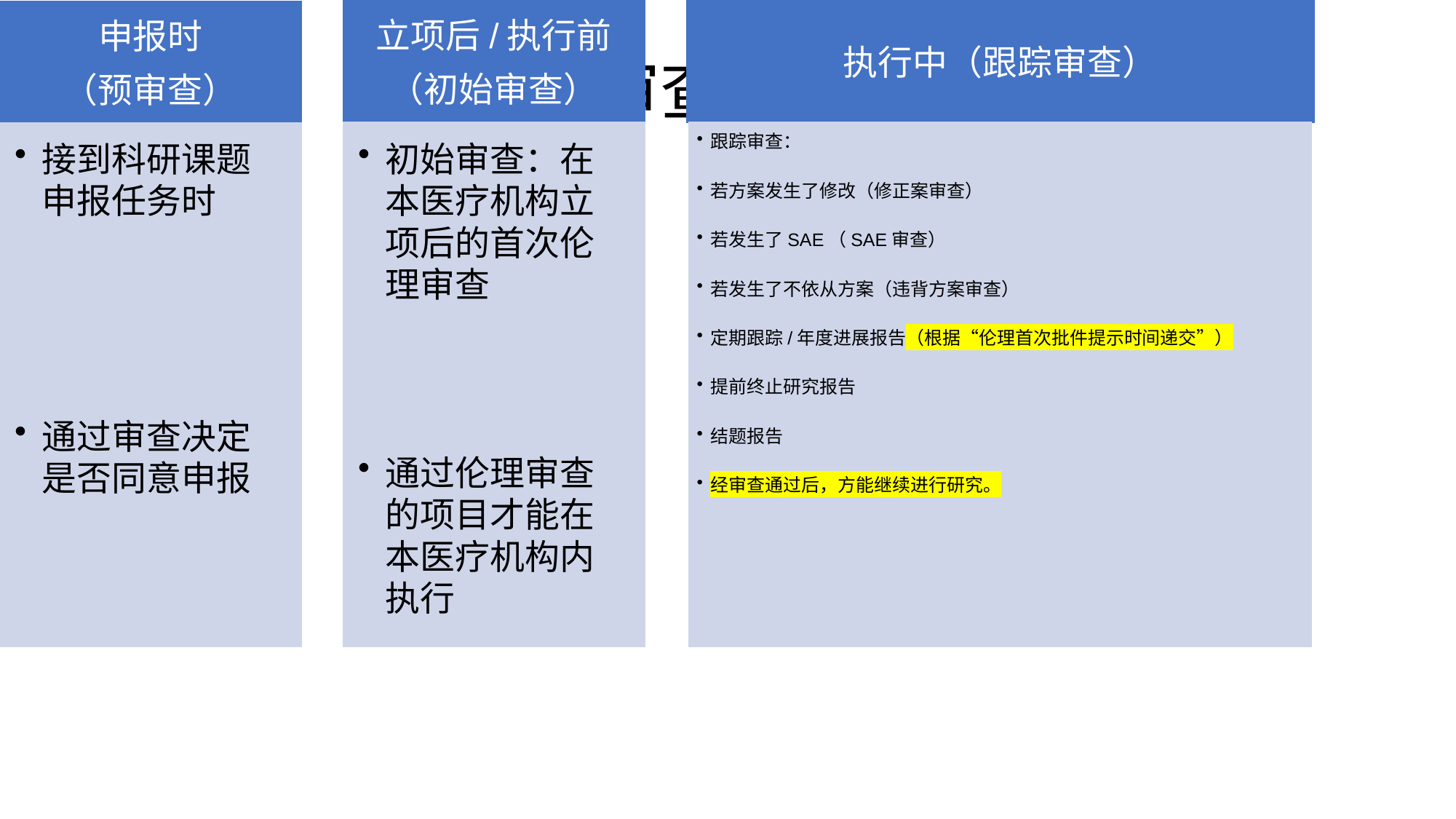

# 伦理审查的时间点
申报时
（预审查）
接到科研课题申报任务时

通过审查决定是否同意申报
立项后/执行前
（初始审查）
初始审查：在本医疗机构立项后的首次伦理审查

通过伦理审查的项目才能在本医疗机构内执行
执行中（跟踪审查）
跟踪审查：

若方案发生了修改（修正案审查）

若发生了SAE（SAE审查）

若发生了不依从方案（违背方案审查）

定期跟踪/年度进展报告（根据“伦理首次批件提示时间递交”）

提前终止研究报告

结题报告

经审查通过后，方能继续进行研究。